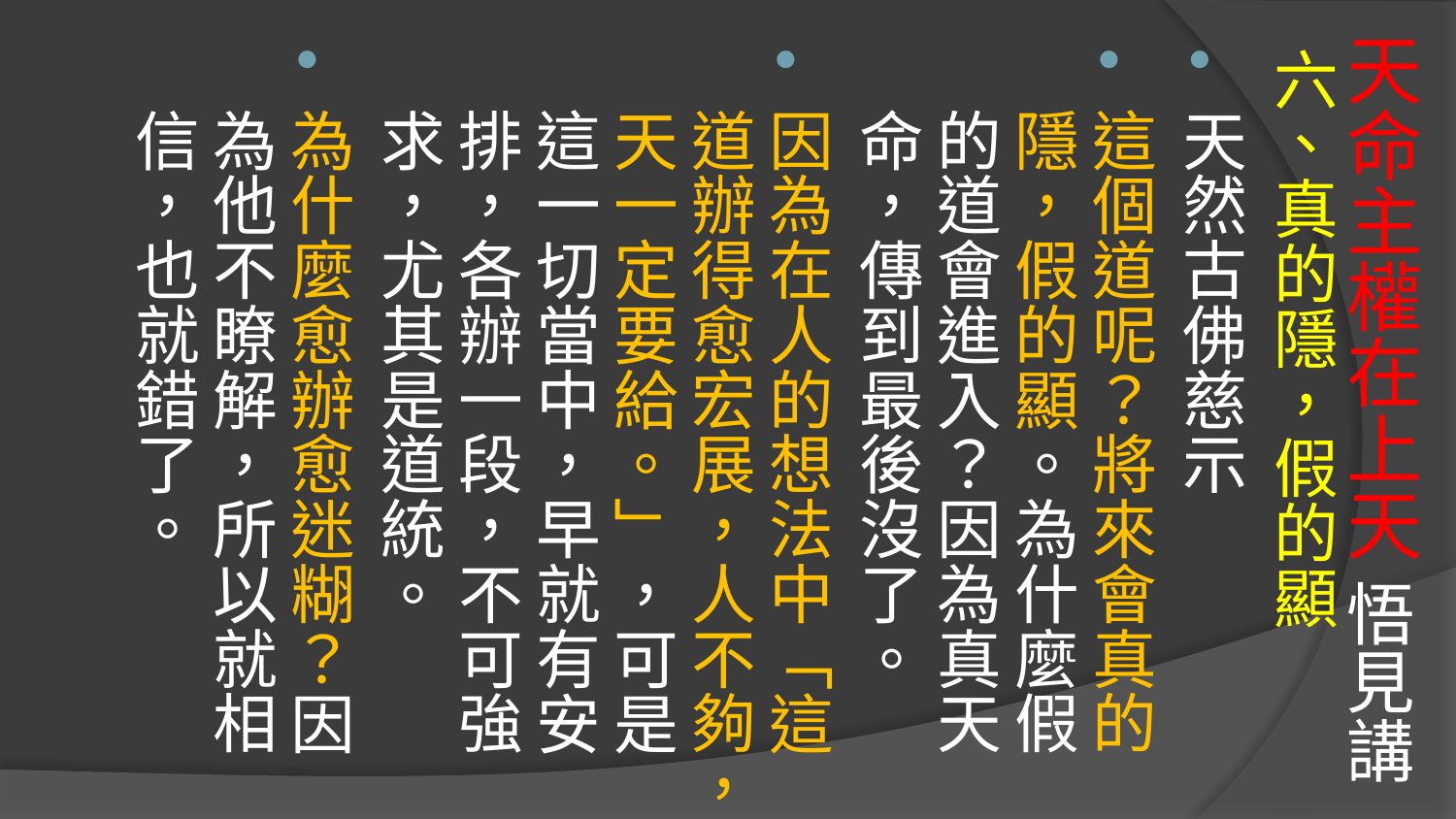

# 天命主權在上天 悟見講
六、真的隱，假的顯
天然古佛慈示
這個道呢？將來會真的隱，假的顯。為什麼假的道會進入？因為真天命，傳到最後沒了。
因為在人的想法中「這道辦得愈宏展，人不夠，天一定要給。」，可是這一切當中，早就有安排，各辦一段，不可強求，尤其是道統。
為什麼愈辦愈迷糊？因為他不瞭解，所以就相信，也就錯了。